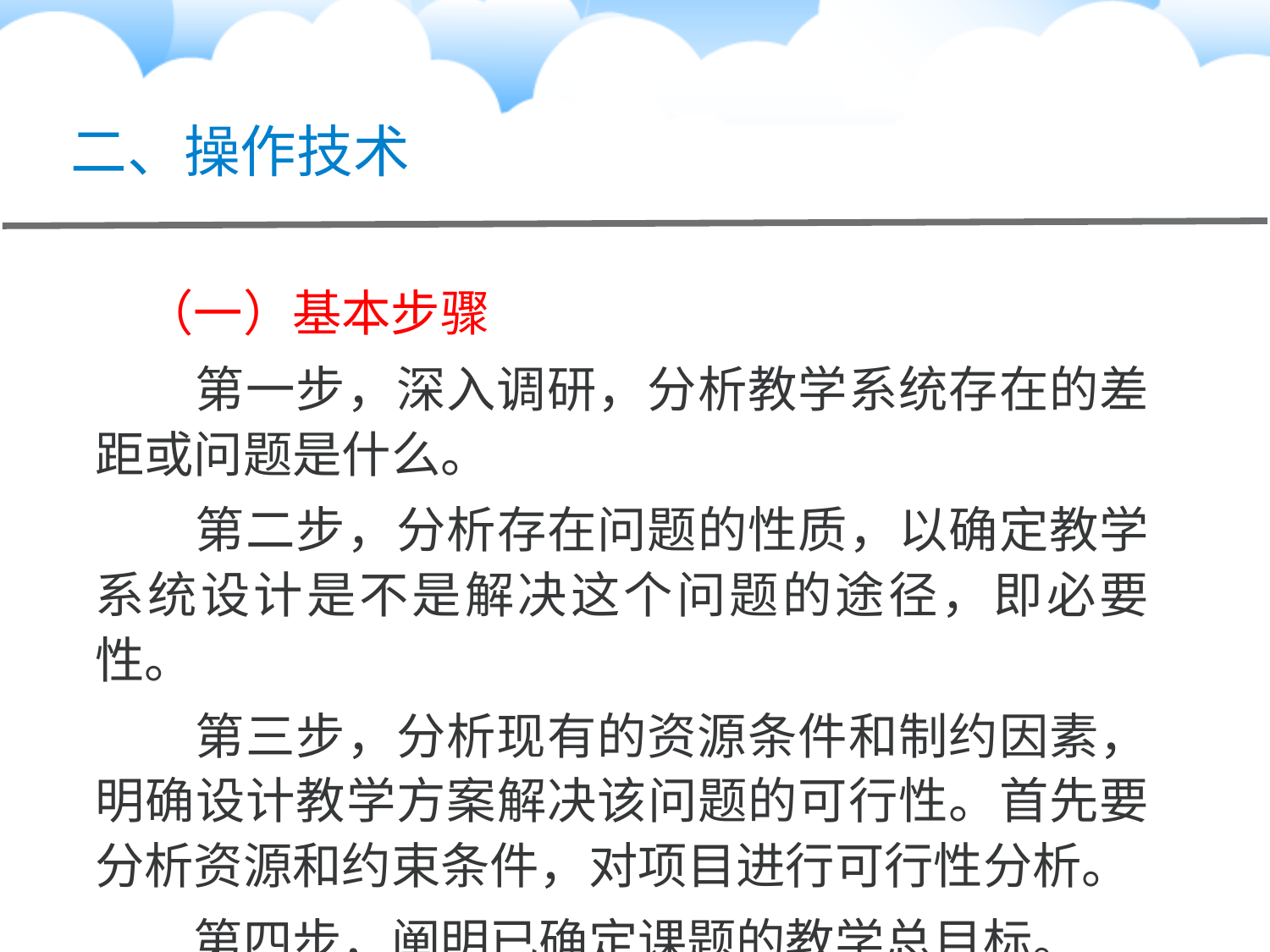

# 二、操作技术
　（一）基本步骤
　　第一步，深入调研，分析教学系统存在的差距或问题是什么。
　　第二步，分析存在问题的性质，以确定教学系统设计是不是解决这个问题的途径，即必要性。
　　第三步，分析现有的资源条件和制约因素，明确设计教学方案解决该问题的可行性。首先要分析资源和约束条件，对项目进行可行性分析。
　　第四步，阐明已确定课题的教学总目标。